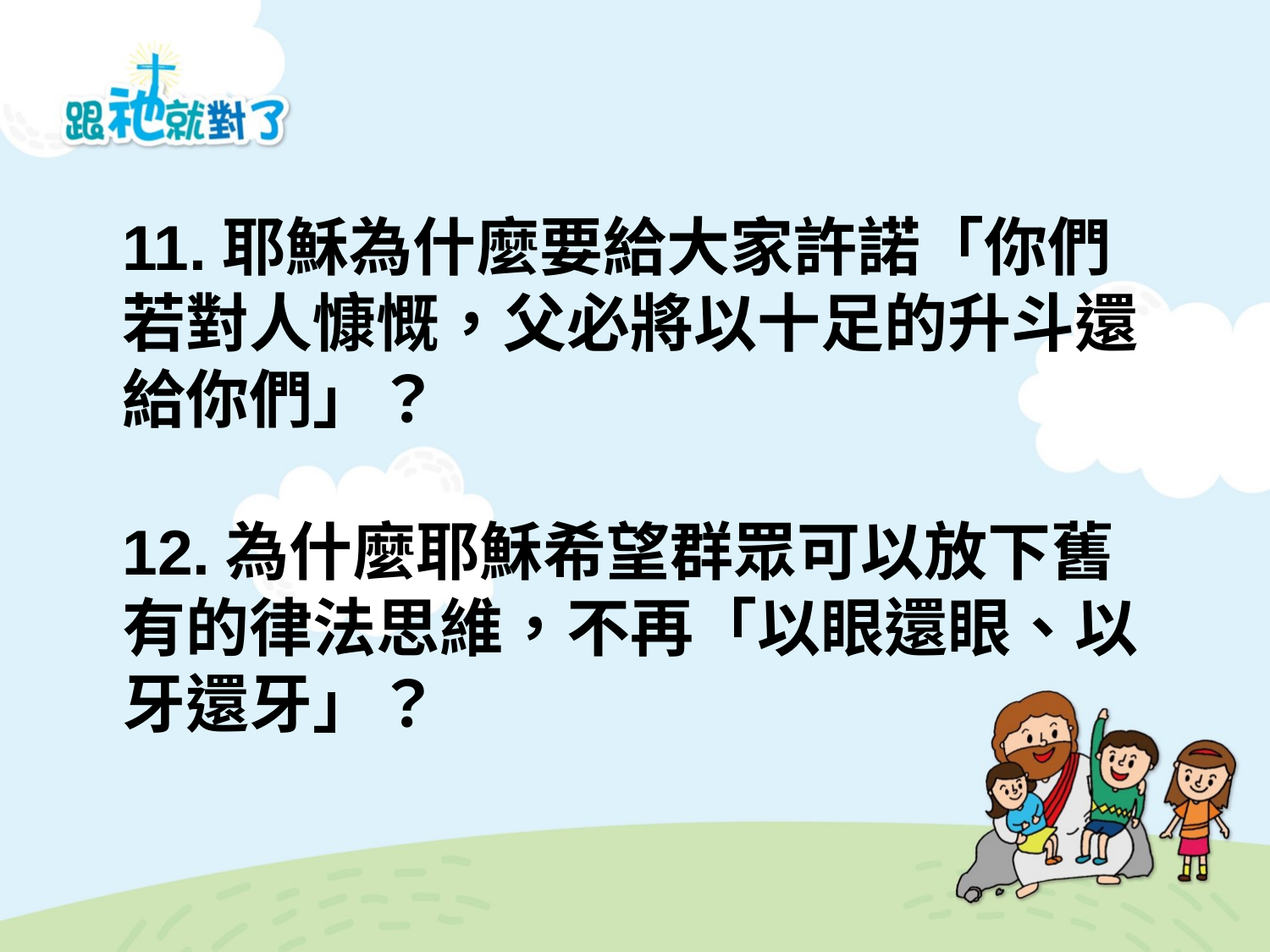

11.耶穌為什麼要給大家許諾「你們若對人慷慨，父必將以十足的升斗還給你們」？

12.為什麼耶穌希望群眾可以放下舊有的律法思維，不再「以眼還眼、以牙還牙」？